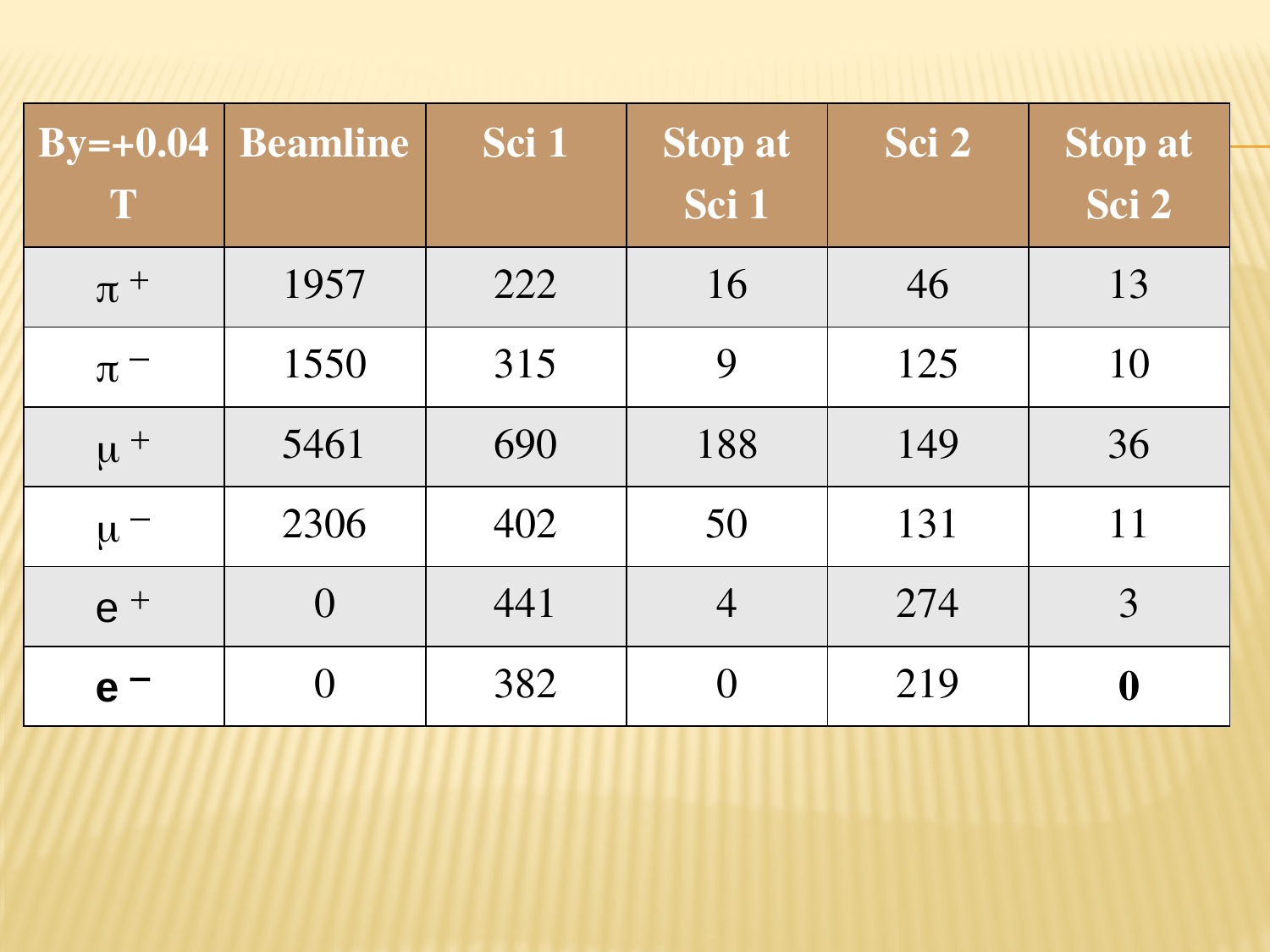

#
| By=+0.04T | Beamline | Sci 1 | Stop at Sci 1 | Sci 2 | Stop at Sci 2 |
| --- | --- | --- | --- | --- | --- |
| π＋ | 1957 | 222 | 16 | 46 | 13 |
| πー | 1550 | 315 | 9 | 125 | 10 |
| μ＋ | 5461 | 690 | 188 | 149 | 36 |
| μー | 2306 | 402 | 50 | 131 | 11 |
| e＋ | 0 | 441 | 4 | 274 | 3 |
| eー | 0 | 382 | 0 | 219 | 0 |